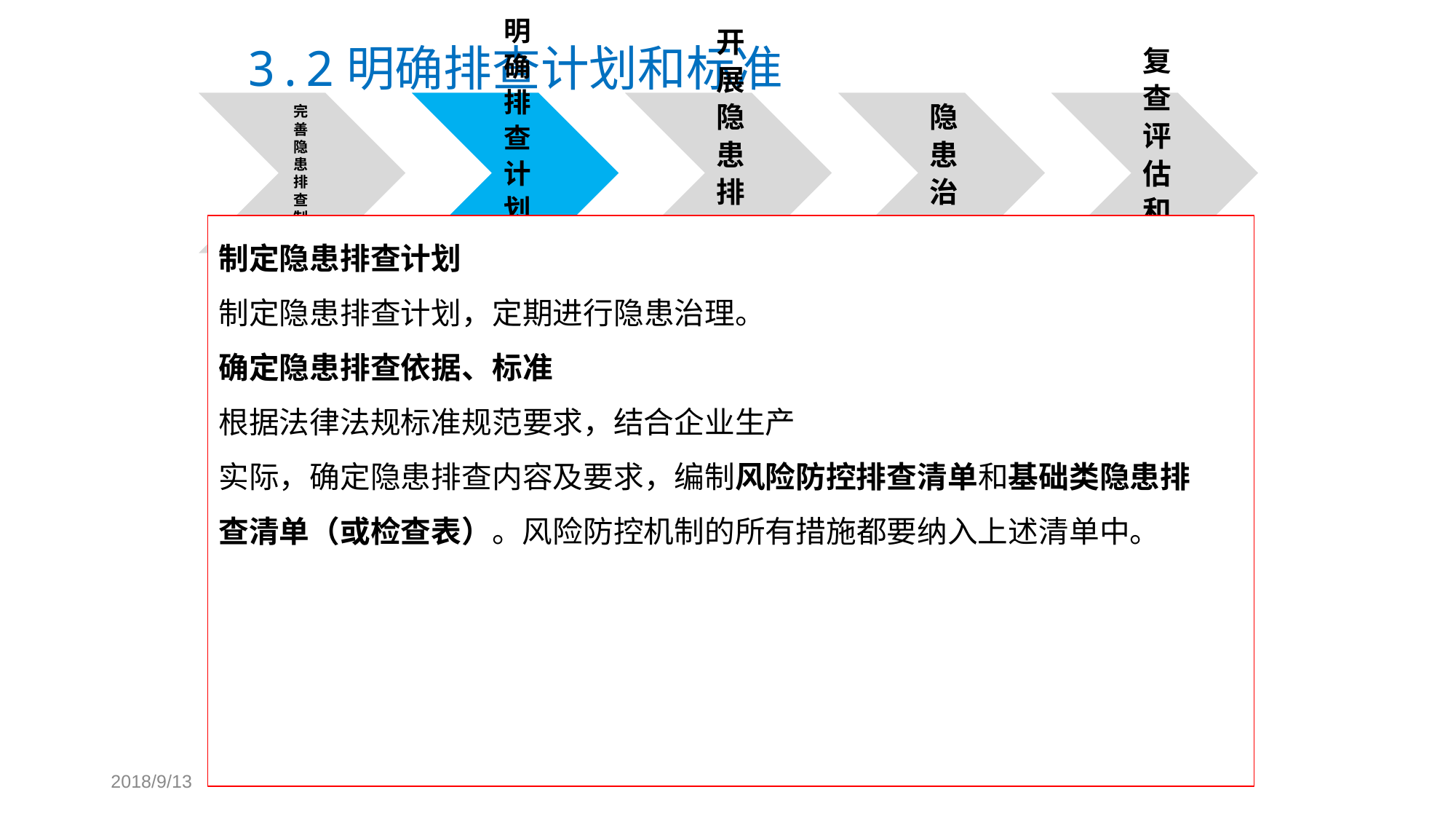

# 3.2明确排查计划和标准
明确排查计划和标准
隐患治理
复查评估和报告
制定隐患排查计划
制定隐患排查计划，定期进行隐患治理。
确定隐患排查依据、标准
根据法律法规标准规范要求，结合企业生产
实际，确定隐患排查内容及要求，编制风险防控排查清单和基础类隐患排
查清单（或检查表）。风险防控机制的所有措施都要纳入上述清单中。
2018/9/13